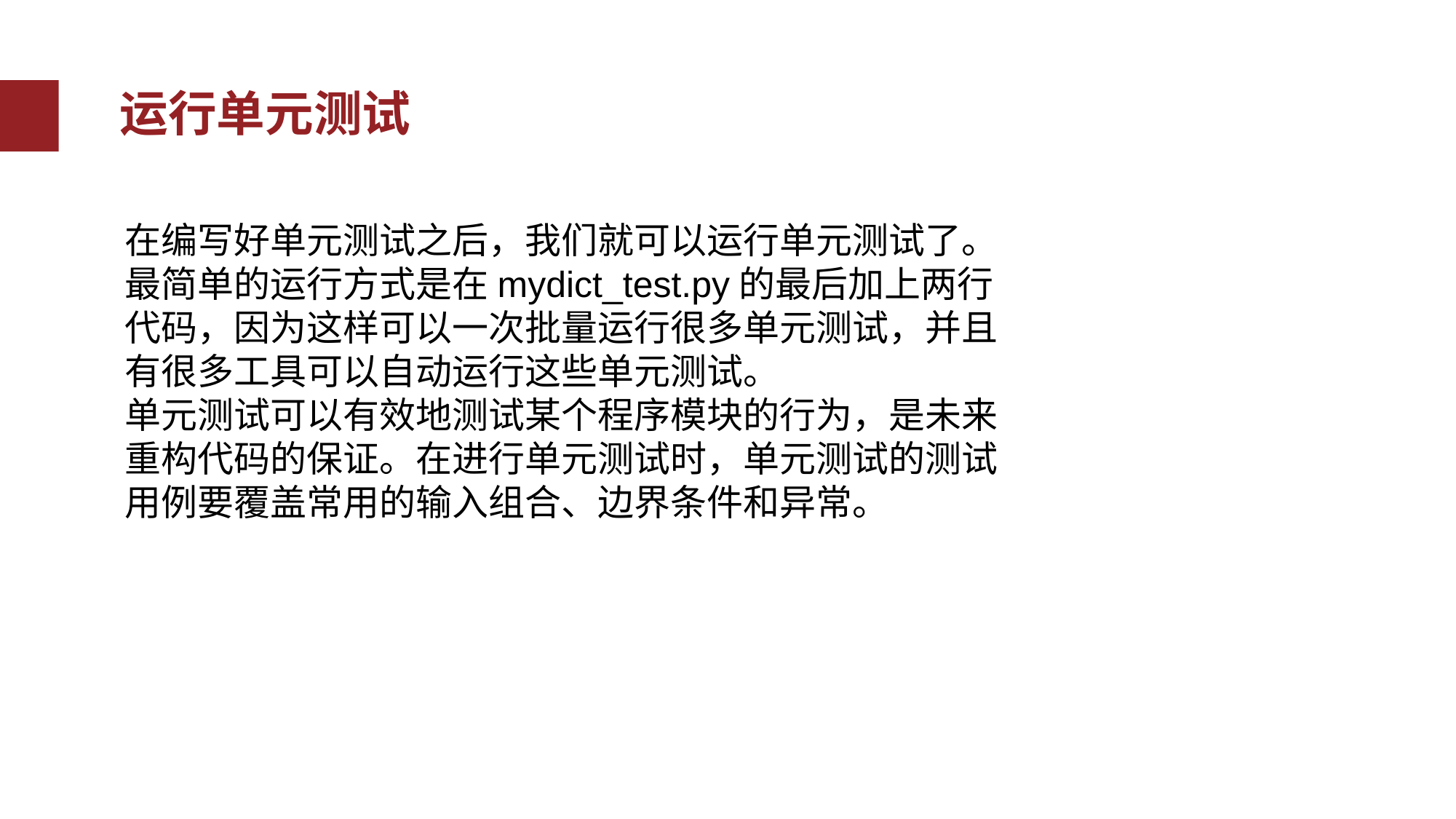

运行单元测试

错误类型
在编写好单元测试之后，我们就可以运行单元测试了。最简单的运行方式是在mydict_test.py的最后加上两行代码，因为这样可以一次批量运行很多单元测试，并且有很多工具可以自动运行这些单元测试。
单元测试可以有效地测试某个程序模块的行为，是未来重构代码的保证。在进行单元测试时，单元测试的测试用例要覆盖常用的输入组合、边界条件和异常。